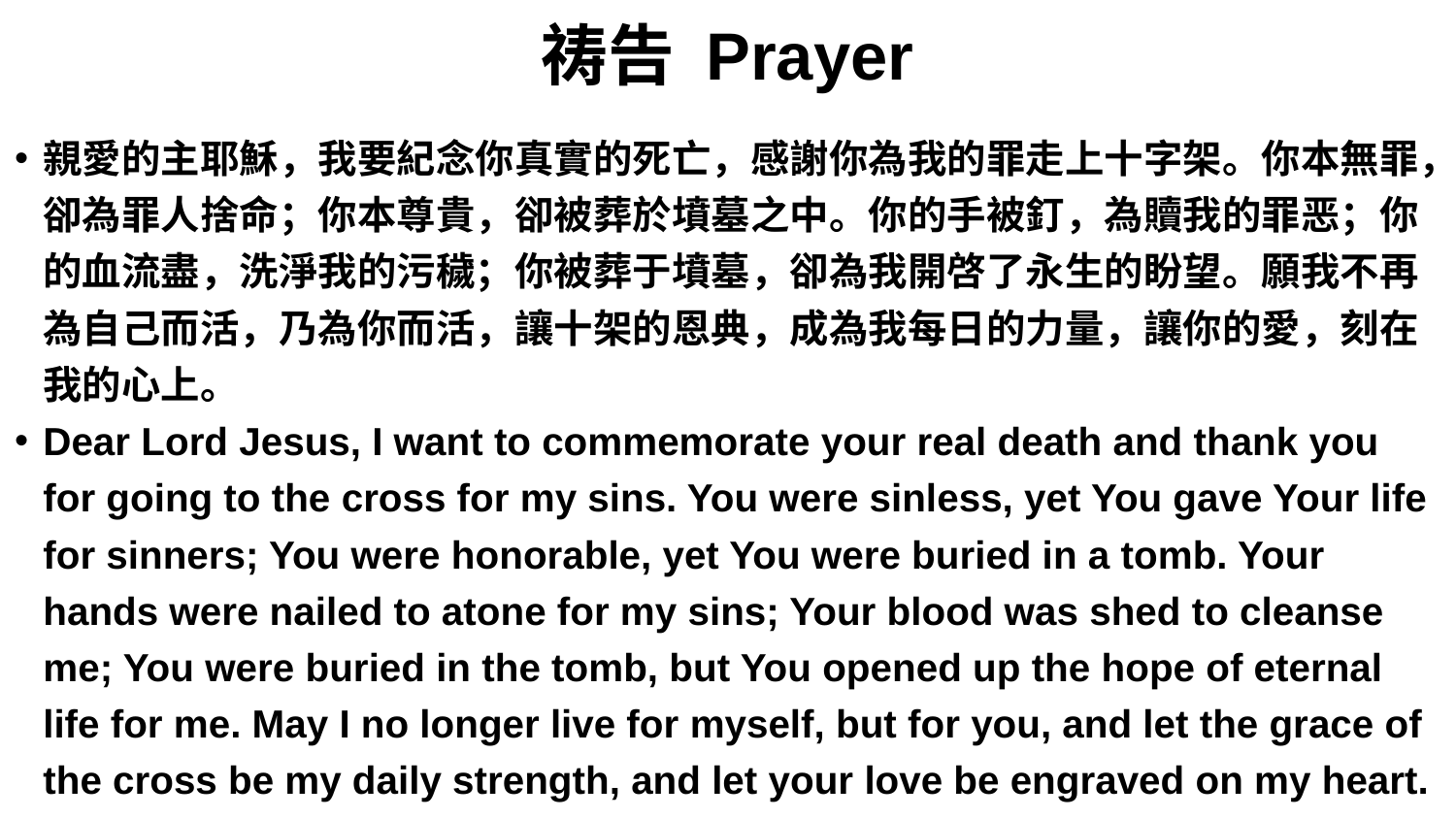

# 祷告 Prayer
親愛的主耶穌，我要紀念你真實的死亡，感謝你為我的罪走上十字架。你本無罪，卻為罪人捨命；你本尊貴，卻被葬於墳墓之中。你的手被釘，為贖我的罪恶；你的血流盡，洗淨我的污穢；你被葬于墳墓，卻為我開啓了永生的盼望。願我不再為自己而活，乃為你而活，讓十架的恩典，成為我每日的力量，讓你的愛，刻在我的心上。
Dear Lord Jesus, I want to commemorate your real death and thank you for going to the cross for my sins. You were sinless, yet You gave Your life for sinners; You were honorable, yet You were buried in a tomb. Your hands were nailed to atone for my sins; Your blood was shed to cleanse me; You were buried in the tomb, but You opened up the hope of eternal life for me. May I no longer live for myself, but for you, and let the grace of the cross be my daily strength, and let your love be engraved on my heart.